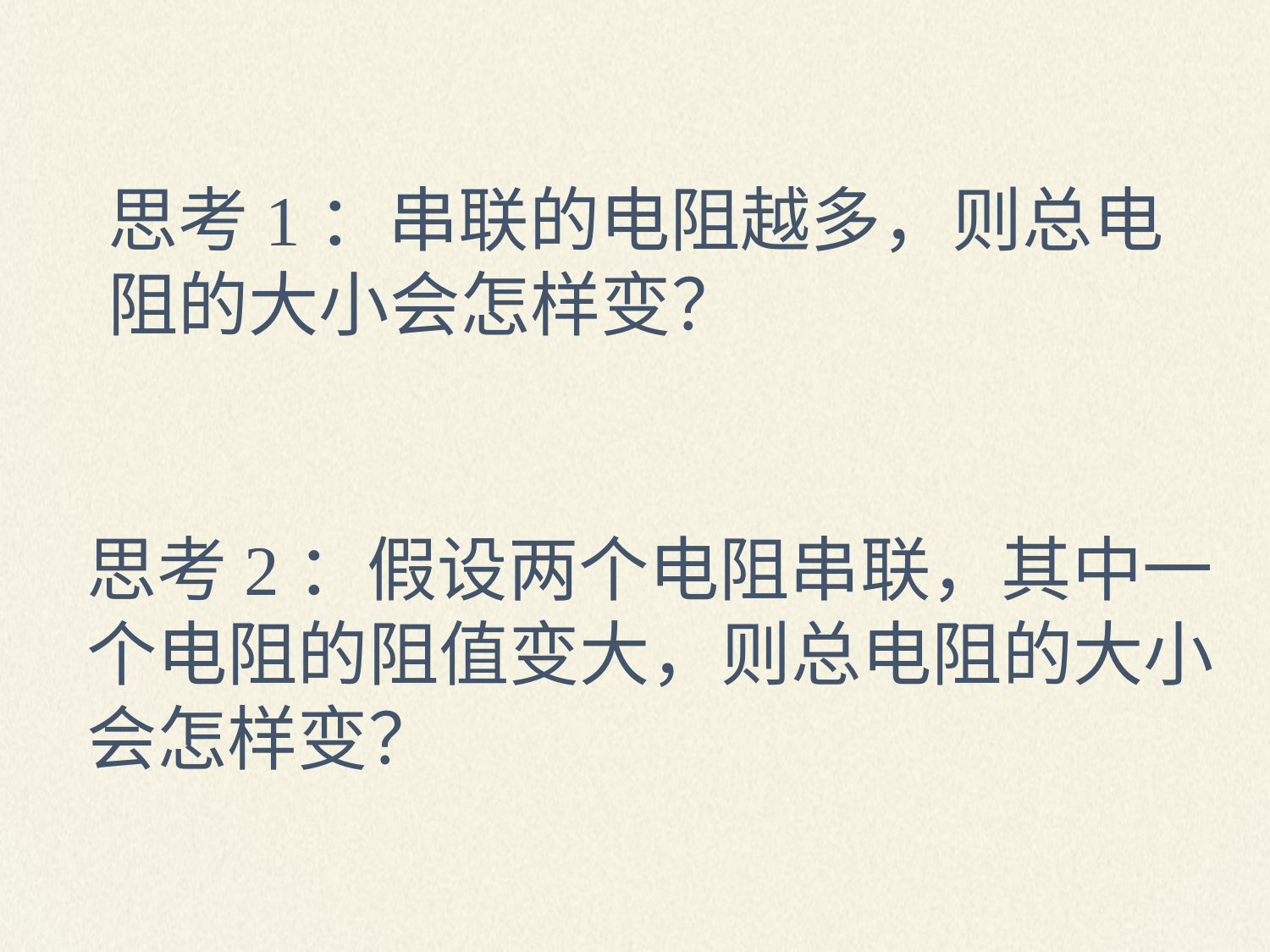

思考1：串联的电阻越多，则总电阻的大小会怎样变？
思考2：假设两个电阻串联，其中一个电阻的阻值变大，则总电阻的大小会怎样变？